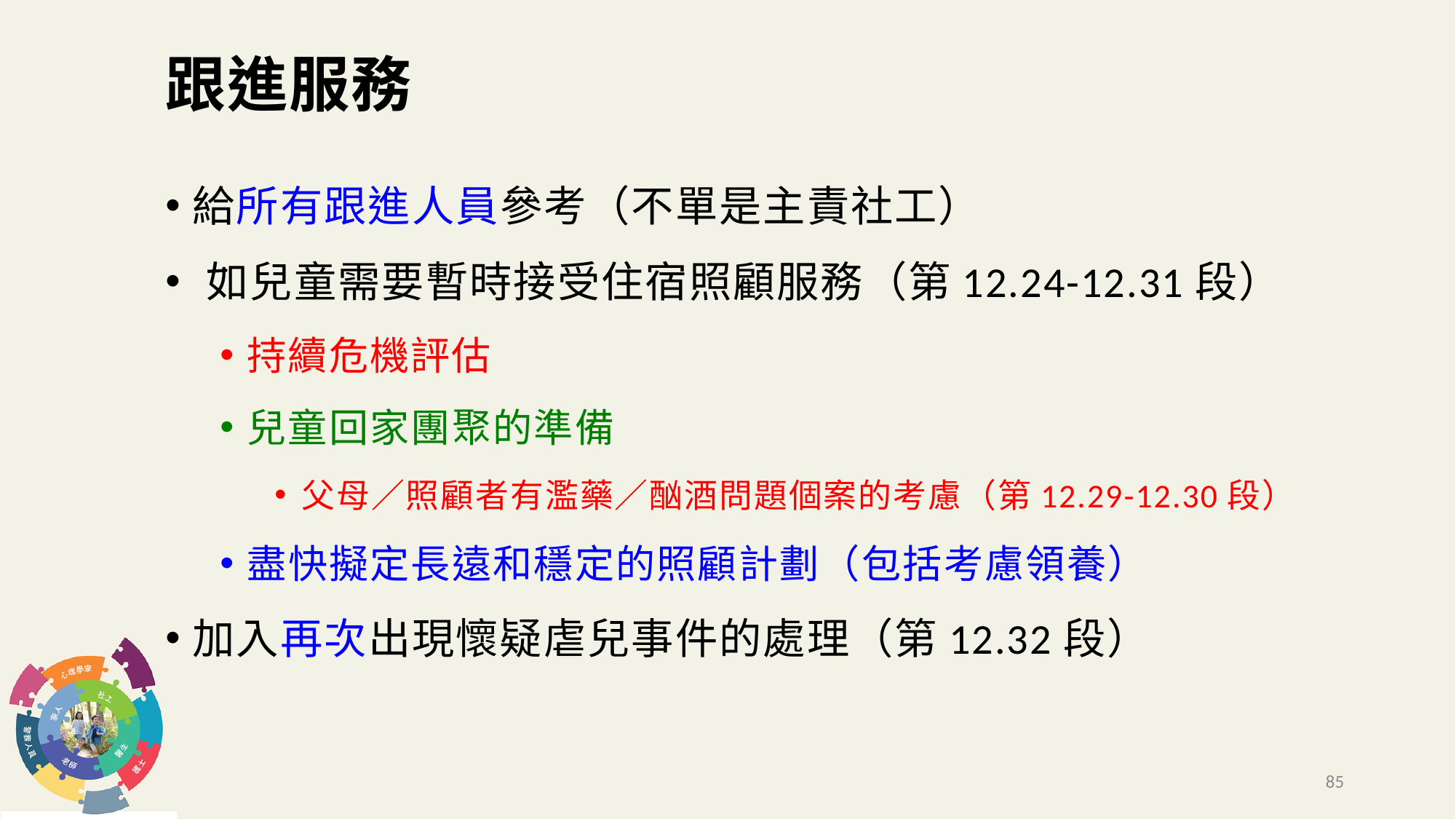

# 跟進服務
給所有跟進人員參考（不單是主責社工）
如兒童需要暫時接受住宿照顧服務（第12.24-12.31段）
持續危機評估
兒童回家團聚的準備
父母／照顧者有濫藥／酗酒問題個案的考慮（第12.29-12.30段）
盡快擬定長遠和穩定的照顧計劃（包括考慮領養）
加入再次出現懷疑虐兒事件的處理（第12.32段）

85